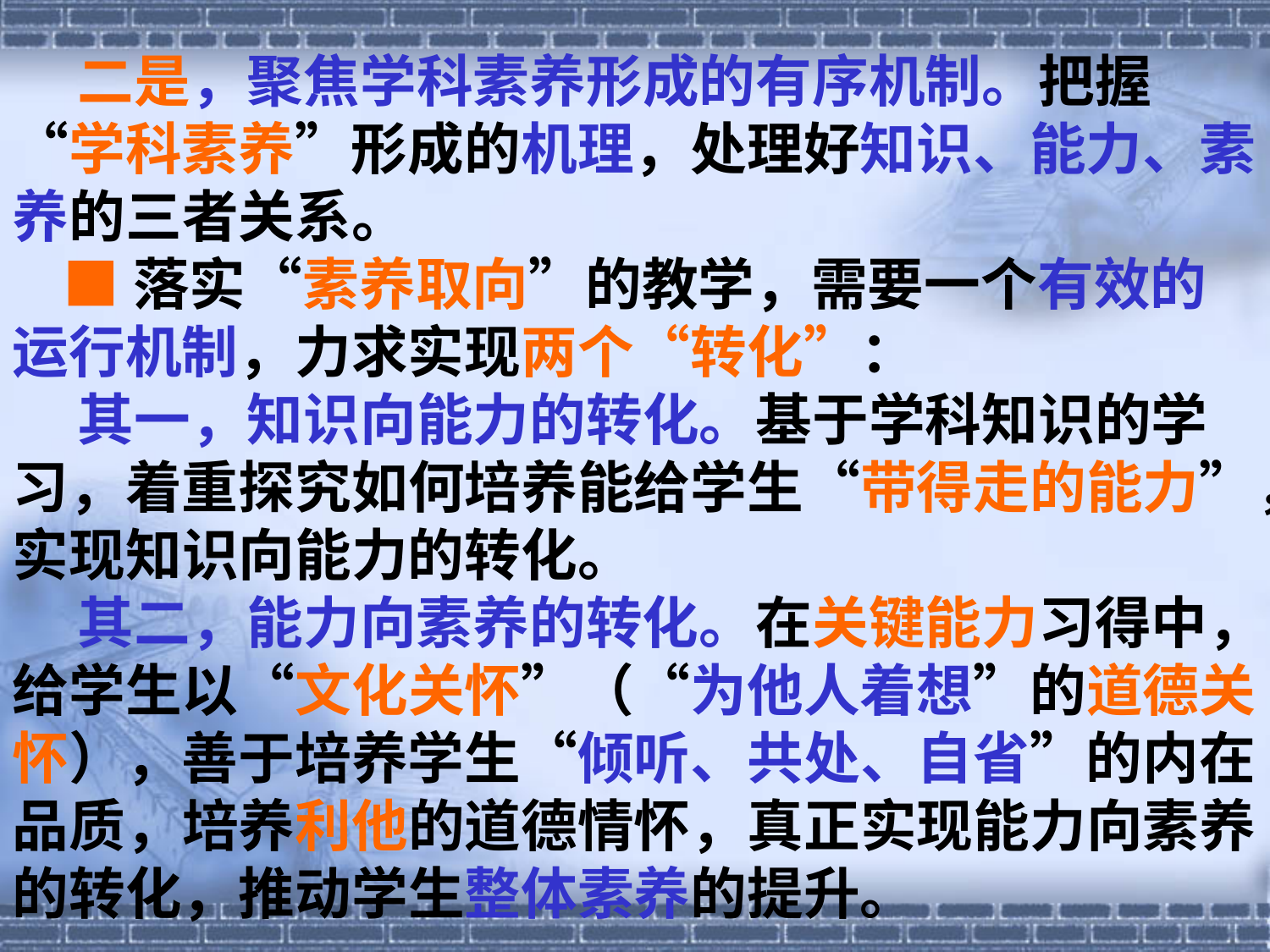

二是，聚焦学科素养形成的有序机制。把握“学科素养”形成的机理，处理好知识、能力、素养的三者关系。
    ■落实“素养取向”的教学，需要一个有效的运行机制，力求实现两个“转化”：
    其一，知识向能力的转化。基于学科知识的学习，着重探究如何培养能给学生“带得走的能力”，实现知识向能力的转化。
    其二，能力向素养的转化。在关键能力习得中，给学生以“文化关怀”（“为他人着想”的道德关怀），善于培养学生“倾听、共处、自省”的内在品质，培养利他的道德情怀，真正实现能力向素养的转化，推动学生整体素养的提升。